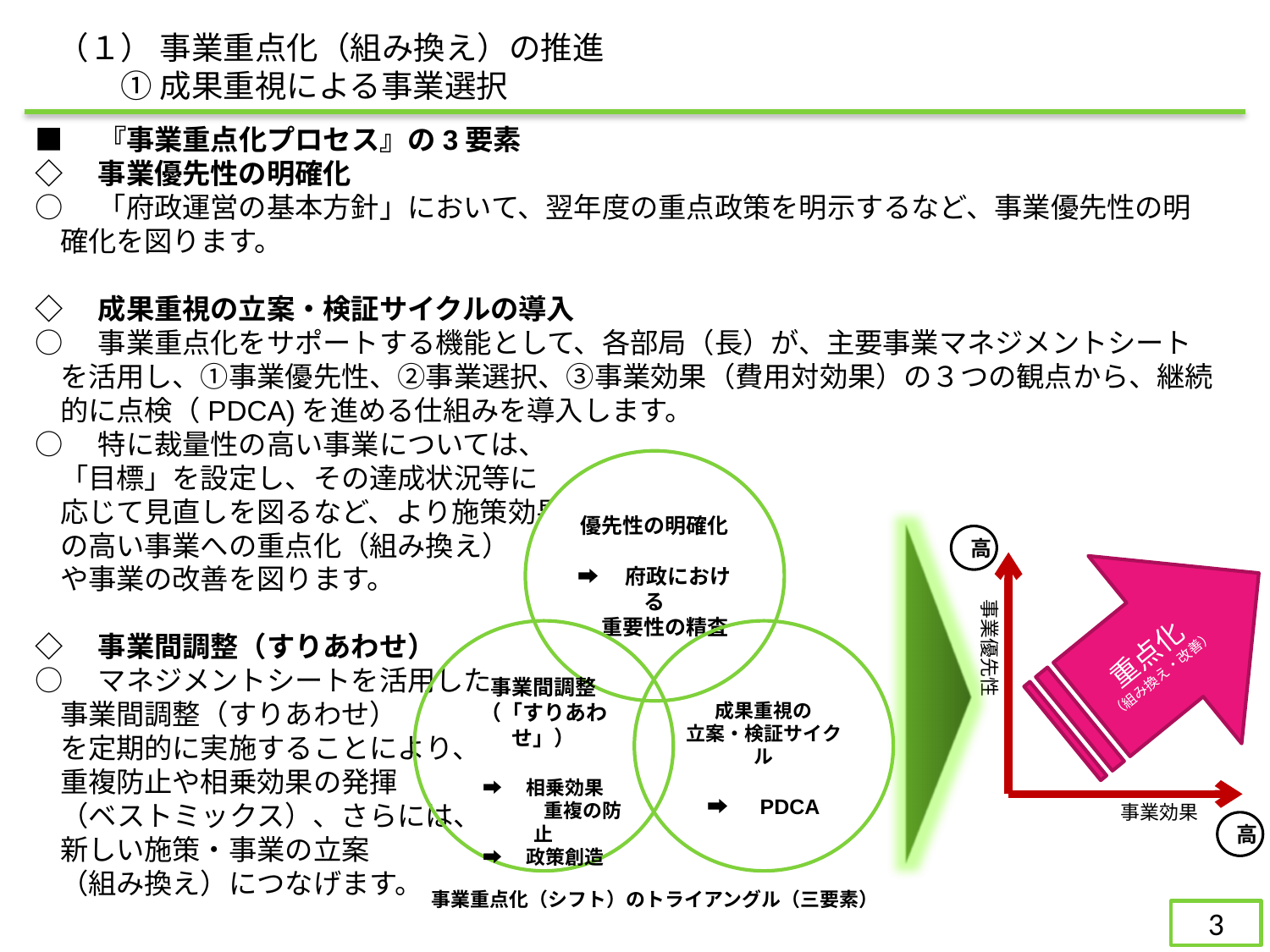

（１） 事業重点化（組み換え）の推進
　　① 成果重視による事業選択
■　『事業重点化プロセス』の3要素
◇　事業優先性の明確化
○　「府政運営の基本方針」において、翌年度の重点政策を明示するなど、事業優先性の明確化を図ります。

◇　成果重視の立案・検証サイクルの導入
○　事業重点化をサポートする機能として、各部局（長）が、主要事業マネジメントシートを活用し、①事業優先性、②事業選択、③事業効果（費用対効果）の３つの観点から、継続的に点検（PDCA)を進める仕組みを導入します。
○　特に裁量性の高い事業については、
「目標」を設定し、その達成状況等に
応じて見直しを図るなど、より施策効果
の高い事業への重点化（組み換え）
や事業の改善を図ります。

◇　事業間調整（すりあわせ）
○　マネジメントシートを活用した
事業間調整（すりあわせ）
を定期的に実施することにより、
重複防止や相乗効果の発揮
（ベストミックス）、さらには、
新しい施策・事業の立案
（組み換え）につなげます。
優先性の明確化

➡　府政における
　重要性の精査

事業間調整
（「すりあわせ」）

➡　相乗効果
　　　　重複の防止
➡　政策創造

成果重視の
立案・検証サイクル

➡　PDCA

事業重点化（シフト）のトライアングル（三要素）
高
重点化
（組み換え・改善）
事業優先性

事業効果
高
3